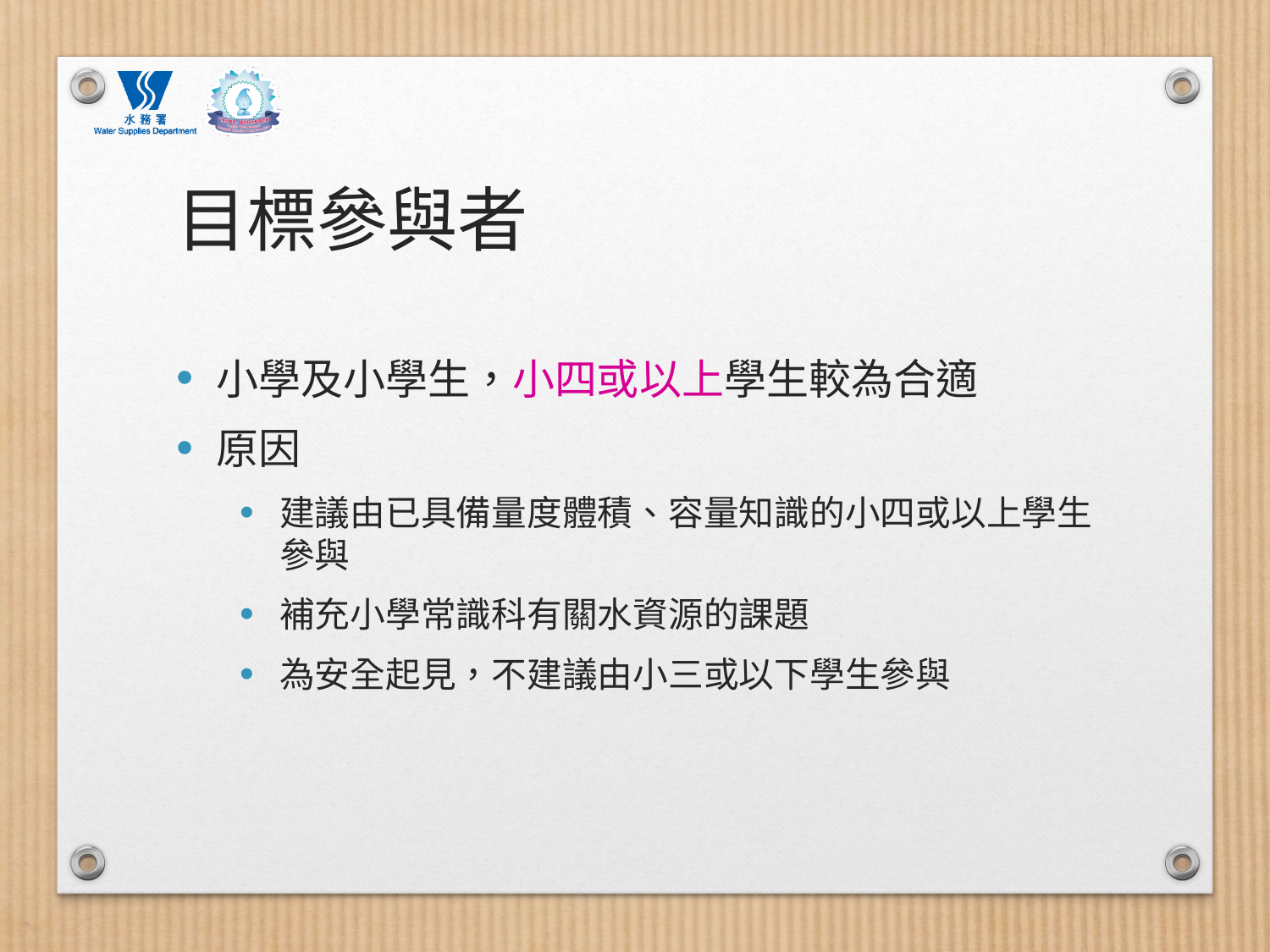

# 目標參與者
小學及小學生，小四或以上學生較為合適
原因
建議由已具備量度體積、容量知識的小四或以上學生參與
補充小學常識科有關水資源的課題
為安全起見，不建議由小三或以下學生參與